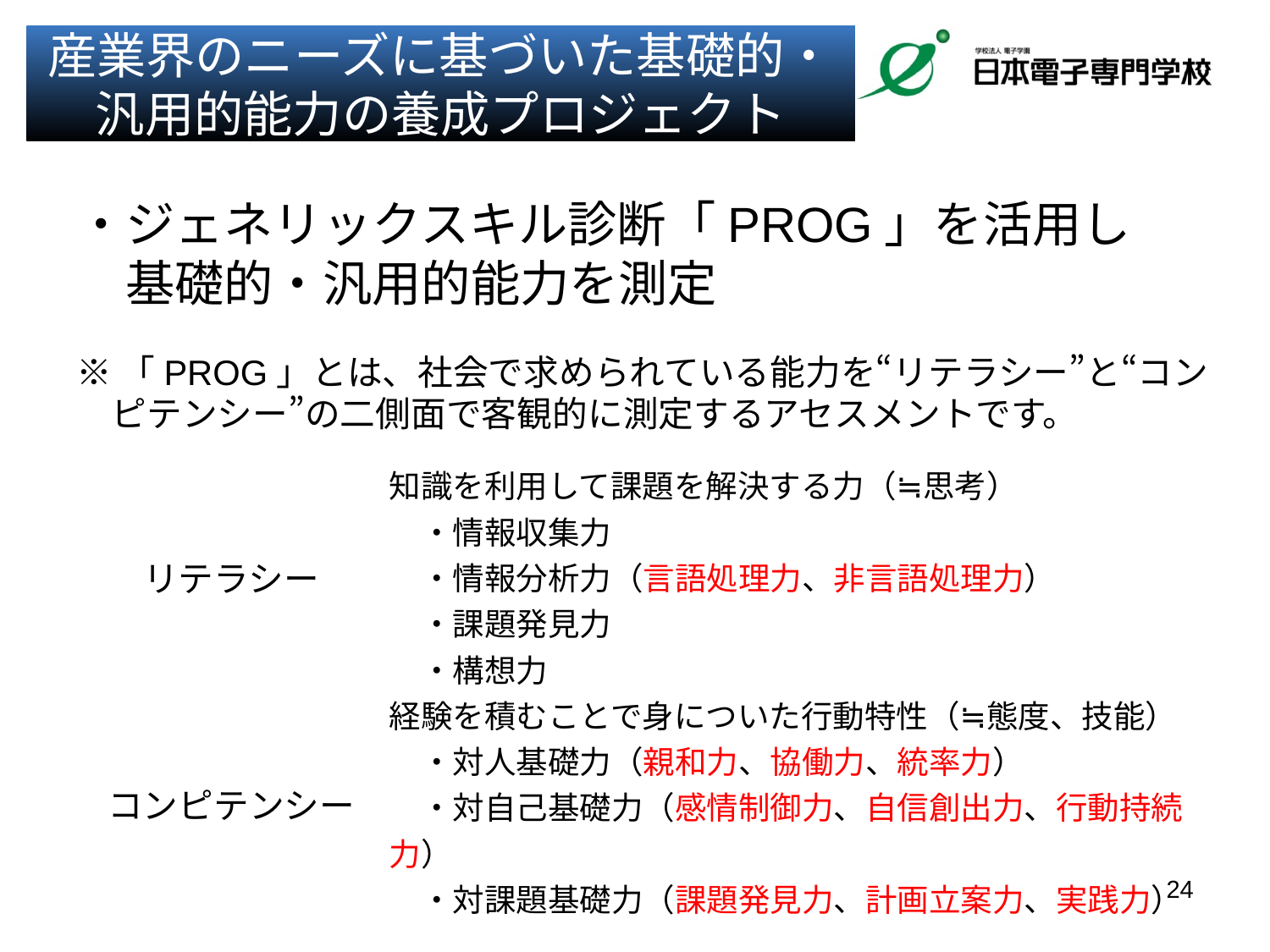

# 産業界のニーズに基づいた基礎的・汎用的能力の養成プロジェクト
・ジェネリックスキル診断「PROG」を活用し
　基礎的・汎用的能力を測定

※「PROG」とは、社会で求められている能力を“リテラシー”と“コン
　ピテンシー”の二側面で客観的に測定するアセスメントです。

| リテラシー | 知識を利用して課題を解決する力（≒思考） 　・情報収集力 　・情報分析力（言語処理力、非言語処理力） 　・課題発見力 　・構想力 |
| --- | --- |
| コンピテンシー | 経験を積むことで身についた行動特性（≒態度、技能） 　・対人基礎力（親和力、協働力、統率力） 　・対自己基礎力（感情制御力、自信創出力、行動持続力） 　・対課題基礎力（課題発見力、計画立案力、実践力） |
24